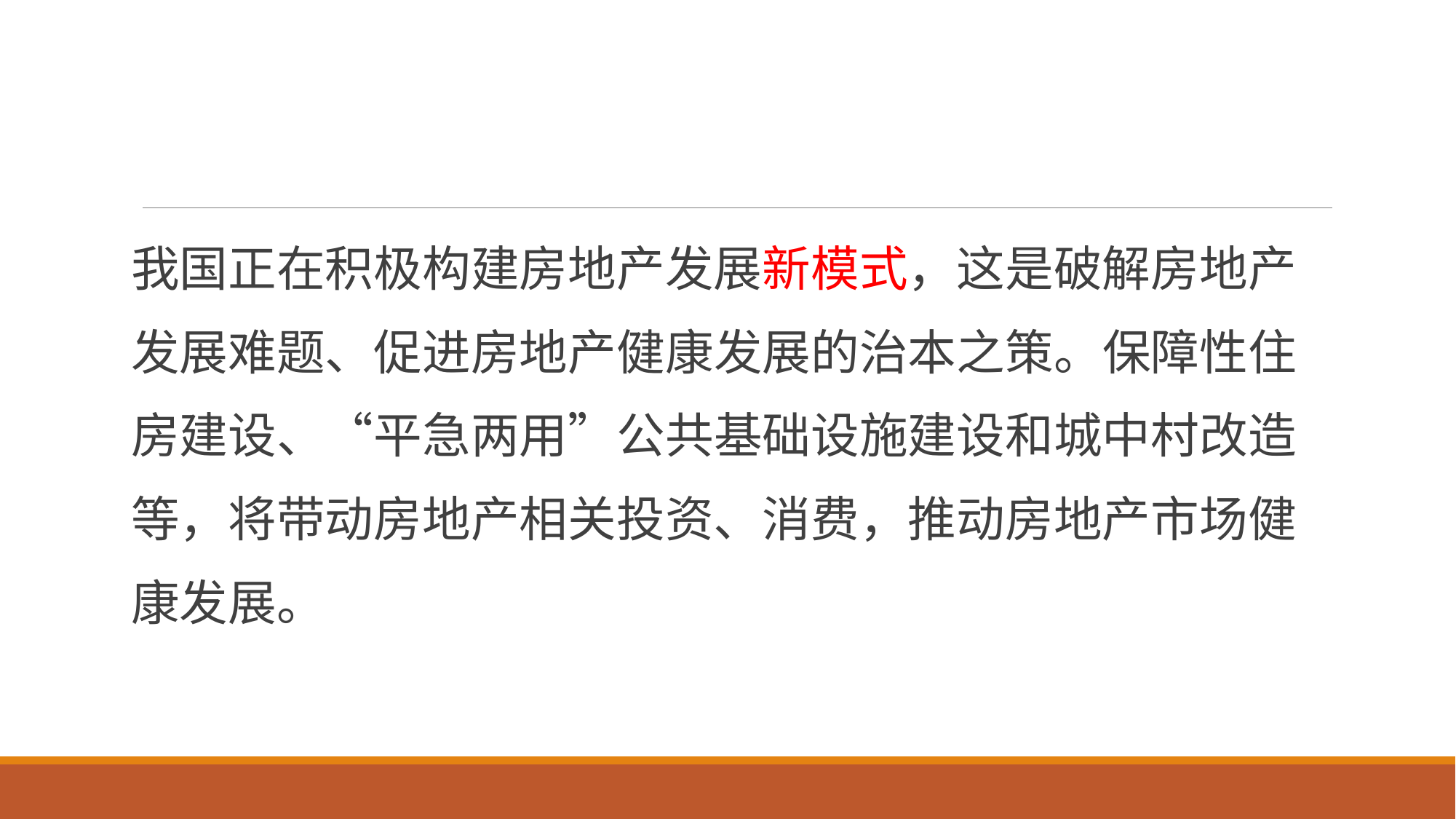

#
我国正在积极构建房地产发展新模式，这是破解房地产发展难题、促进房地产健康发展的治本之策。保障性住房建设、“平急两用”公共基础设施建设和城中村改造等，将带动房地产相关投资、消费，推动房地产市场健康发展。